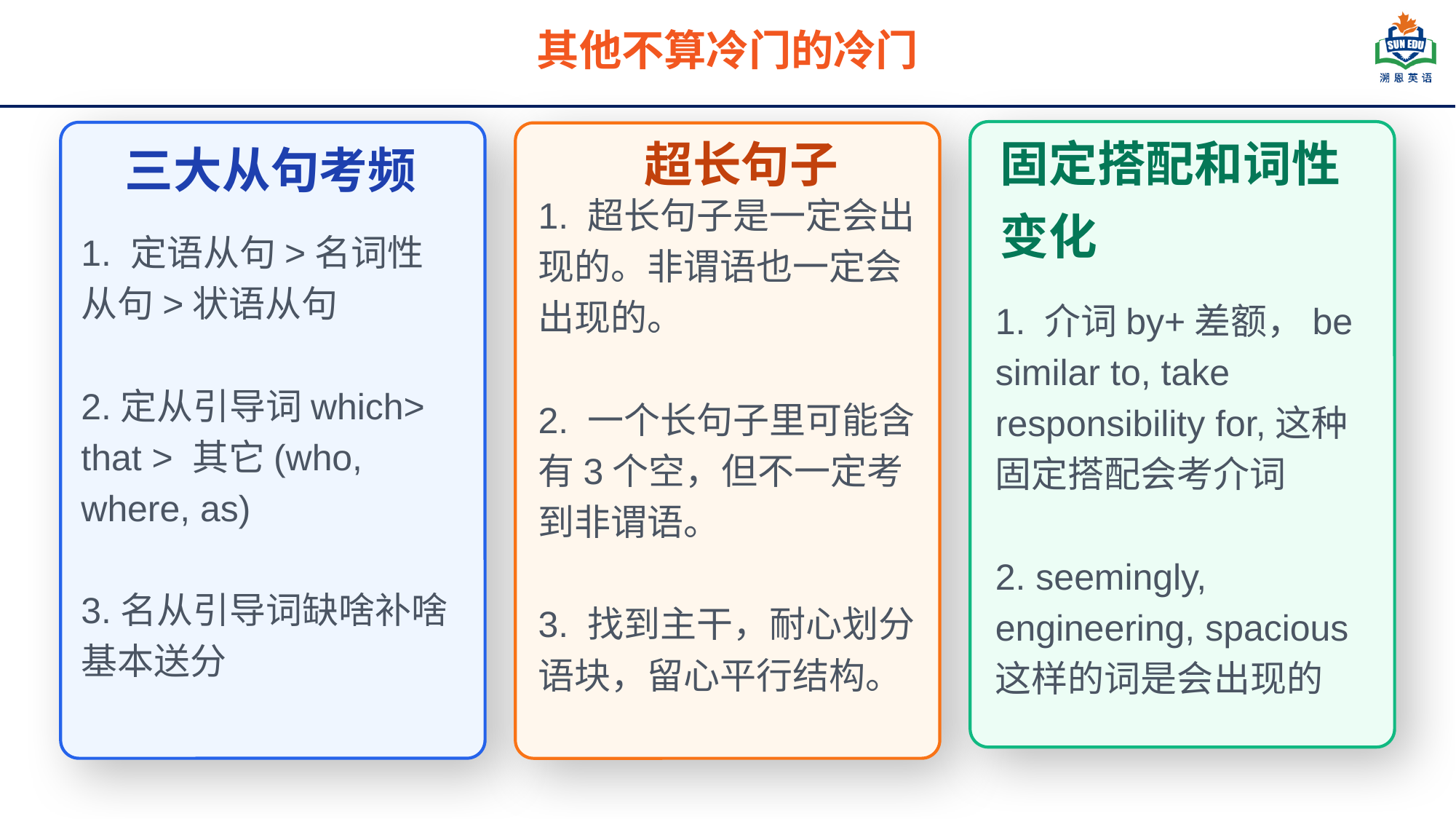

其他不算冷门的冷门

超长句子

三大从句考频
固定搭配和词性变化
1. 超长句子是一定会出现的。非谓语也一定会出现的。

2. 一个长句子里可能含有3个空，但不一定考到非谓语。

3. 找到主干，耐心划分语块，留心平行结构。
1. 定语从句>名词性从句>状语从句

2.定从引导词which> that > 其它(who, where, as)

3.名从引导词缺啥补啥基本送分
1. 介词by+差额，be similar to, take responsibility for,这种固定搭配会考介词

2. seemingly, engineering, spacious这样的词是会出现的